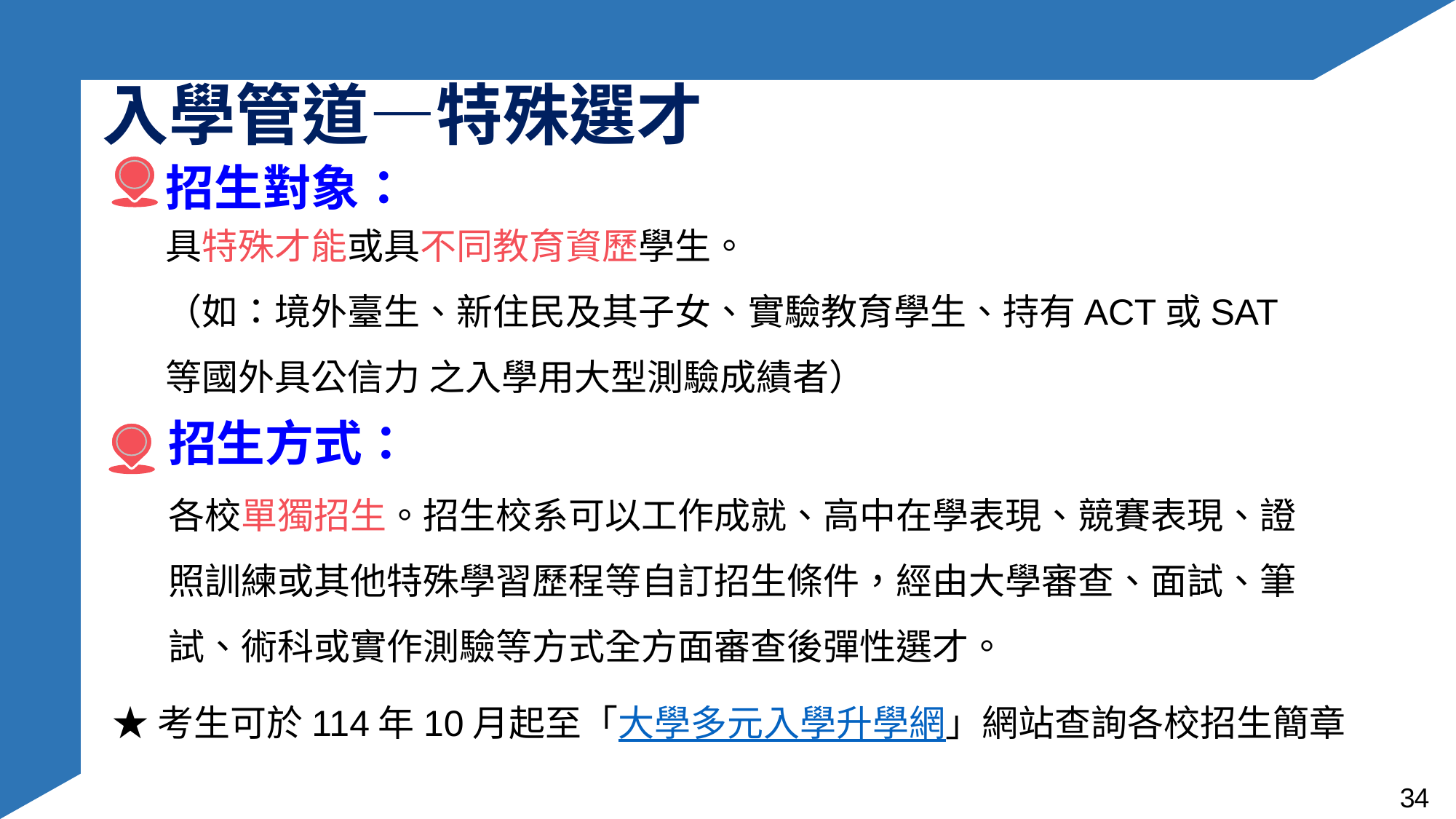

入學管道—特殊選才
招生對象：

具特殊才能或具不同教育資歷學生。
（如：境外臺生、新住民及其子女、實驗教育學生、持有ACT或SAT等國外具公信力 之入學用大型測驗成績者）
招生方式：
各校單獨招生。招生校系可以工作成就、高中在學表現、競賽表現、證照訓練或其他特殊學習歷程等自訂招生條件，經由大學審查、面試、筆試、術科或實作測驗等方式全方面審查後彈性選才。

★考生可於114年10月起至「大學多元入學升學網」網站查詢各校招生簡章
34